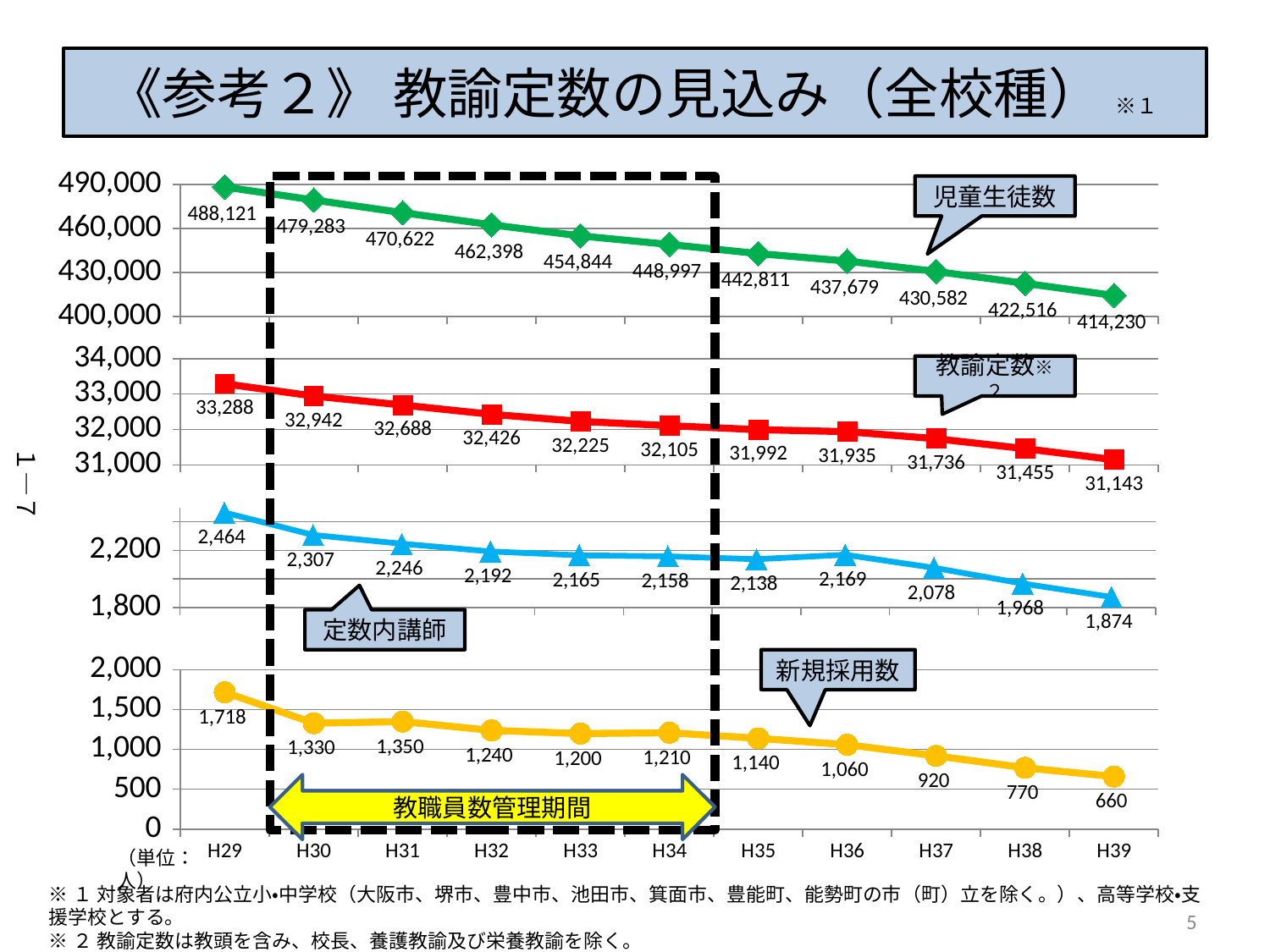

# 《参考２》 教諭定数の見込み（全校種） ※１

### Chart

| Category | 児童生徒数 |
|---|---|
| H29 | 488121.0 |
| H30 | 479283.0 |
| H31 | 470622.0 |
| H32 | 462398.0 |
| H33 | 454844.0 |
| H34 | 448997.0 |
| H35 | 442811.0 |
| H36 | 437679.0 |
| H37 | 430582.0 |
| H38 | 422516.0 |
| H39 | 414230.0 |
児童生徒数

### Chart

| Category | 教諭定数 |
|---|---|
| H29 | 33288.0 |
| H30 | 32942.0 |
| H31 | 32688.0 |
| H32 | 32426.0 |
| H33 | 32225.0 |
| H34 | 32105.0 |
| H35 | 31992.0 |
| H36 | 31935.0 |
| H37 | 31736.0 |
| H38 | 31455.0 |
| H39 | 31143.0 |
教諭定数※２
１―７

### Chart

| Category | 定数内講師 |
|---|---|
| H29 | 2464.0 |
| H30 | 2307.0 |
| H31 | 2246.0 |
| H32 | 2192.0 |
| H33 | 2165.0 |
| H34 | 2158.0 |
| H35 | 2138.0 |
| H36 | 2169.0 |
| H37 | 2078.0 |
| H38 | 1968.0 |
| H39 | 1874.0 |
定数内講師

### Chart

| Category | 新規採用数 |
|---|---|
| H29 | 1718.0 |
| H30 | 1330.0 |
| H31 | 1350.0 |
| H32 | 1240.0 |
| H33 | 1200.0 |
| H34 | 1210.0 |
| H35 | 1140.0 |
| H36 | 1060.0 |
| H37 | 920.0 |
| H38 | 770.0 |
| H39 | 660.0 |
新規採用数
教職員数管理期間
（単位：人）
※１ 対象者は府内公立小・中学校（大阪市、堺市、豊中市、池田市、箕面市、豊能町、能勢町の市（町）立を除く。）、高等学校・支援学校とする。
※２ 教諭定数は教頭を含み、校長、養護教諭及び栄養教諭を除く。
5